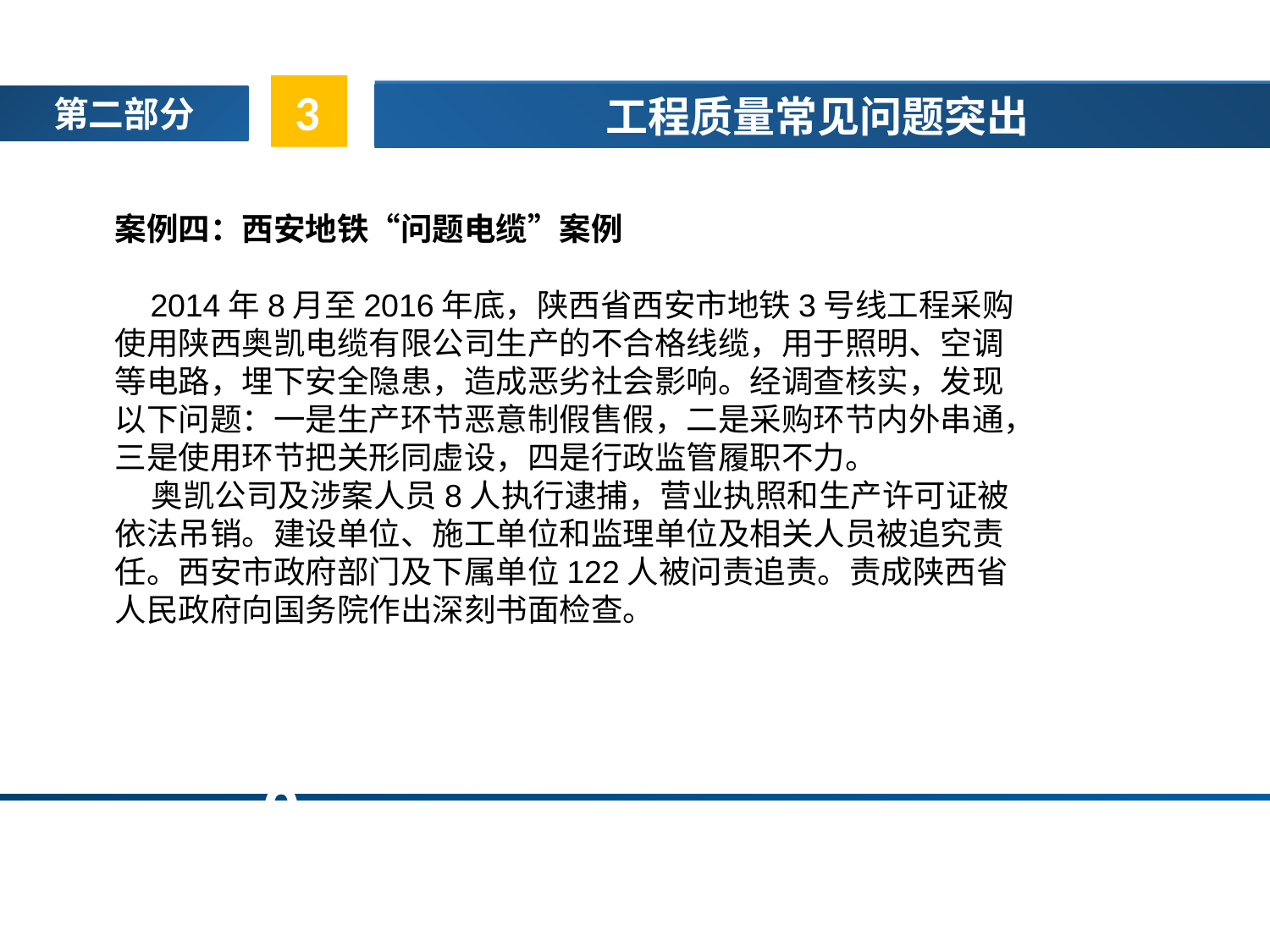

3

工程质量常见问题突出
第二部分
案例四：西安地铁“问题电缆”案例

    2014年8月至2016年底，陕西省西安市地铁3号线工程采购使用陕西奥凯电缆有限公司生产的不合格线缆，用于照明、空调等电路，埋下安全隐患，造成恶劣社会影响。经调查核实，发现以下问题：一是生产环节恶意制假售假，二是采购环节内外串通，三是使用环节把关形同虚设，四是行政监管履职不力。
    奥凯公司及涉案人员8人执行逮捕，营业执照和生产许可证被依法吊销。建设单位、施工单位和监理单位及相关人员被追究责任。西安市政府部门及下属单位122人被问责追责。责成陕西省人民政府向国务院作出深刻书面检查。
02
0
05